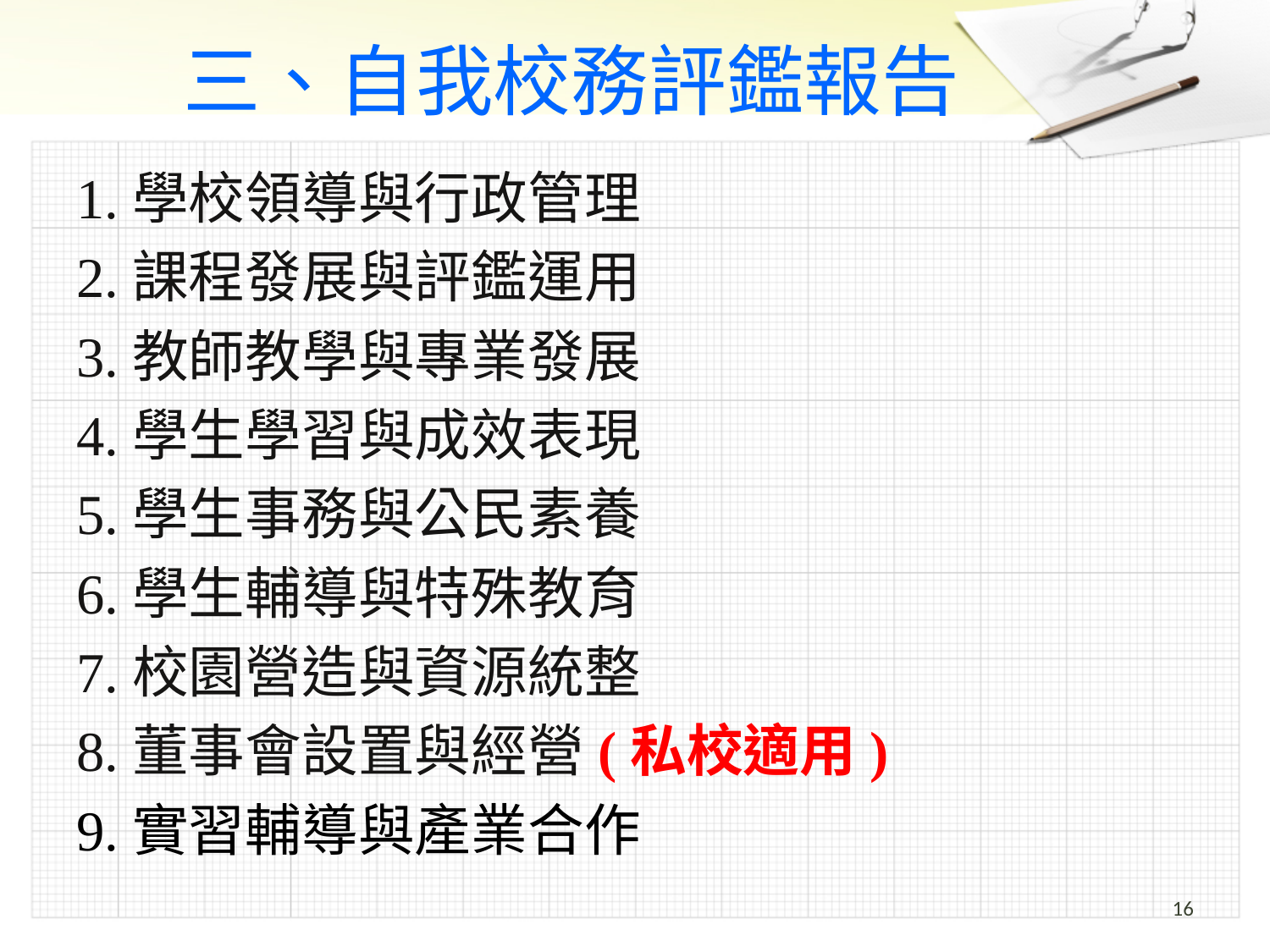

# 三、自我校務評鑑報告
1.學校領導與行政管理
2.課程發展與評鑑運用
3.教師教學與專業發展
4.學生學習與成效表現
5.學生事務與公民素養
6.學生輔導與特殊教育
7.校園營造與資源統整
8.董事會設置與經營(私校適用)
9.實習輔導與產業合作
16